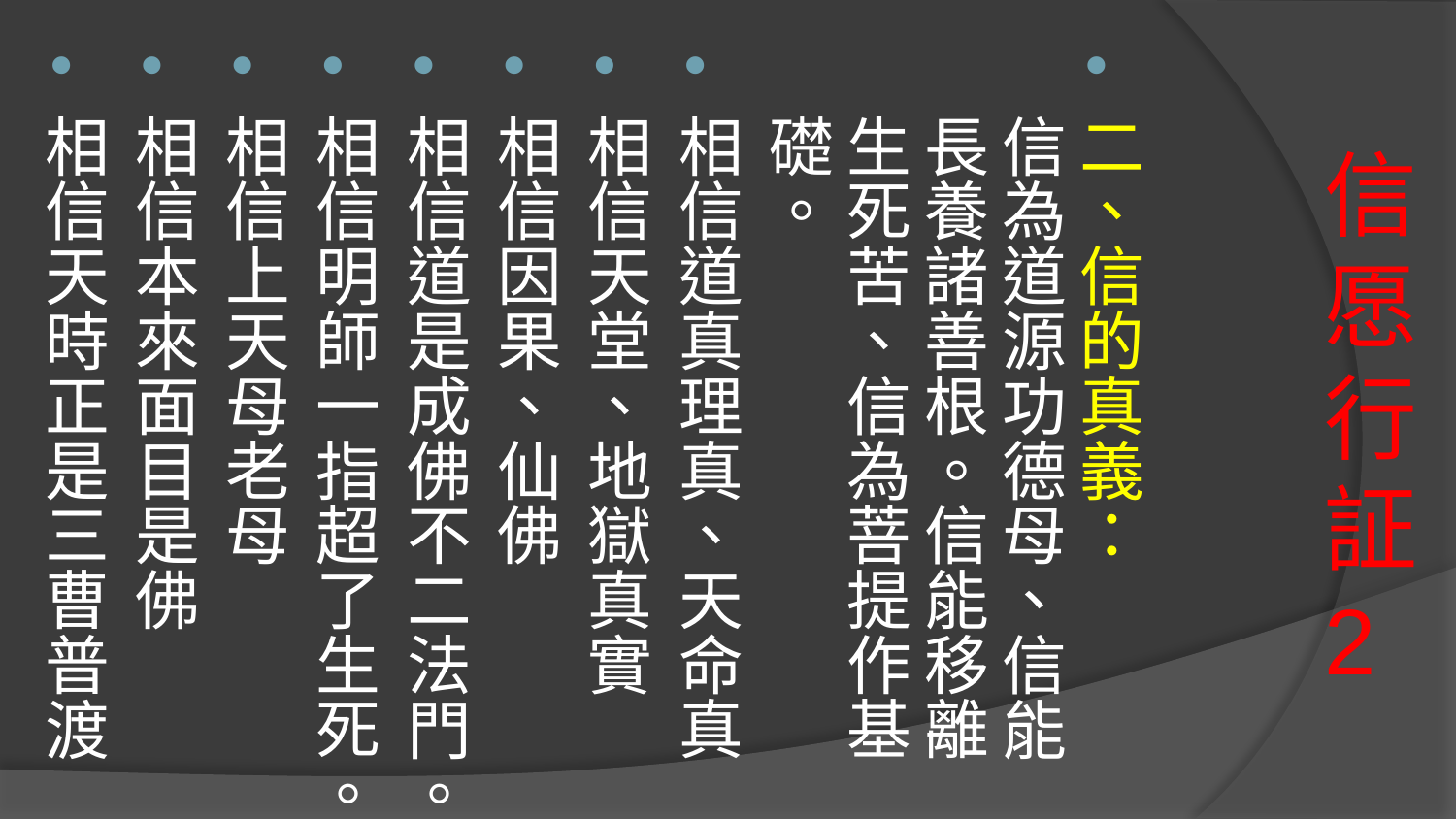

二、信的真義：
信為道源功德母、信能長養諸善根。信能移離生死苦、信為菩提作基礎。
相信道真理真、天命真
相信天堂、地獄真實
相信因果、仙佛
相信道是成佛不二法門。
相信明師一指超了生死。
相信上天母老母
相信本來面目是佛
相信天時正是三曹普渡
# 信愿行証 2